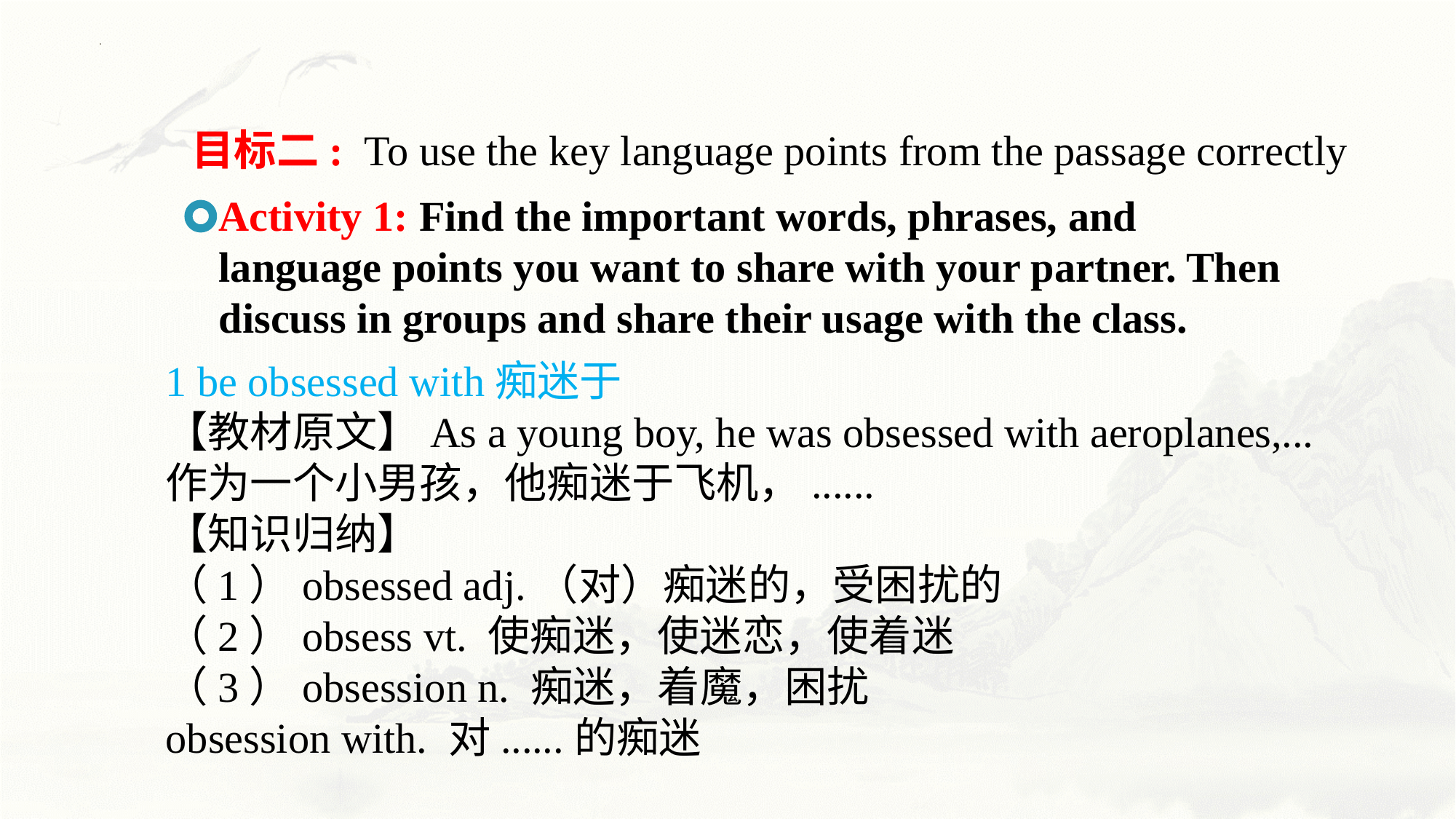

目标二:  To use the key language points from the passage correctly
Activity 1: Find the important words, phrases, and language points you want to share with your partner. Then discuss in groups and share their usage with the class.

1 be obsessed with痴迷于
【教材原文】As a young boy, he was obsessed with aeroplanes,... 作为一个小男孩，他痴迷于飞机，......
【知识归纳】
（1）obsessed adj.（对）痴迷的，受困扰的
（2）obsess vt. 使痴迷，使迷恋，使着迷
（3）obsession n. 痴迷，着魔，困扰
obsession with. 对......的痴迷